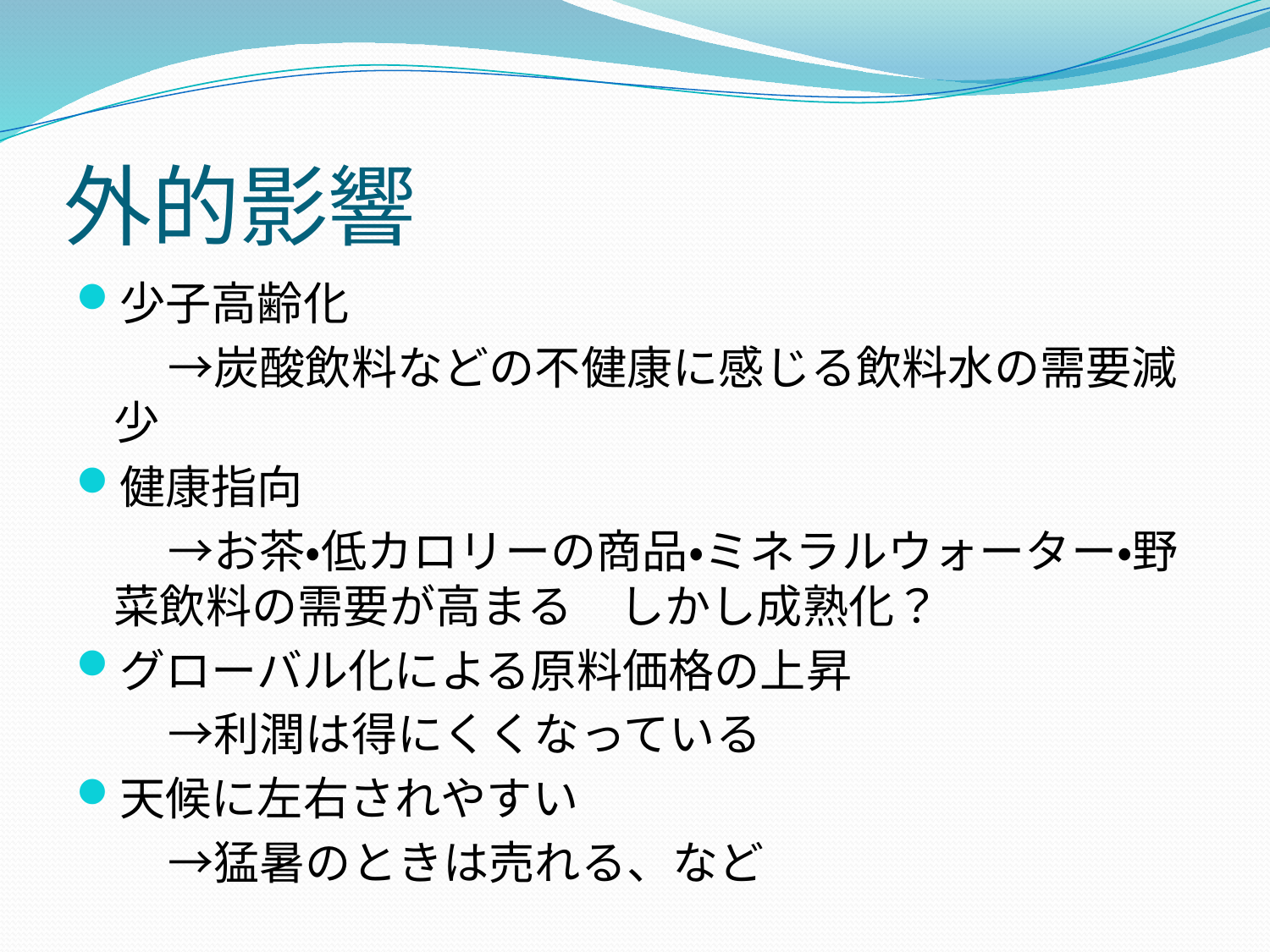

# 外的影響
少子高齢化
　　→炭酸飲料などの不健康に感じる飲料水の需要減少
健康指向
　　→お茶・低カロリーの商品・ミネラルウォーター・野菜飲料の需要が高まる　しかし成熟化？
グローバル化による原料価格の上昇
　　→利潤は得にくくなっている
天候に左右されやすい
　　→猛暑のときは売れる、など